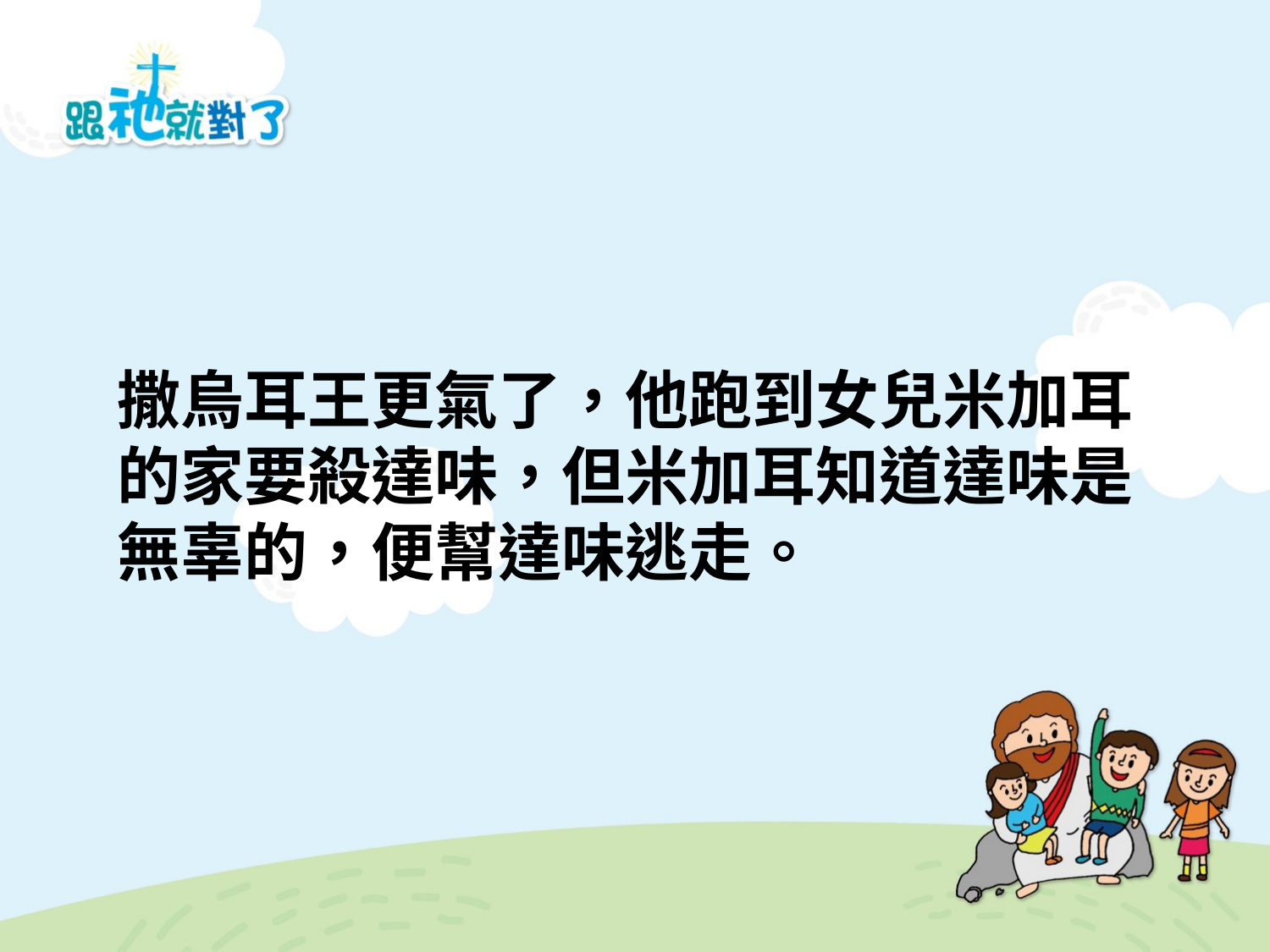

撒烏耳王更氣了，他跑到女兒米加耳的家要殺達味，但米加耳知道達味是無辜的，便幫達味逃走。